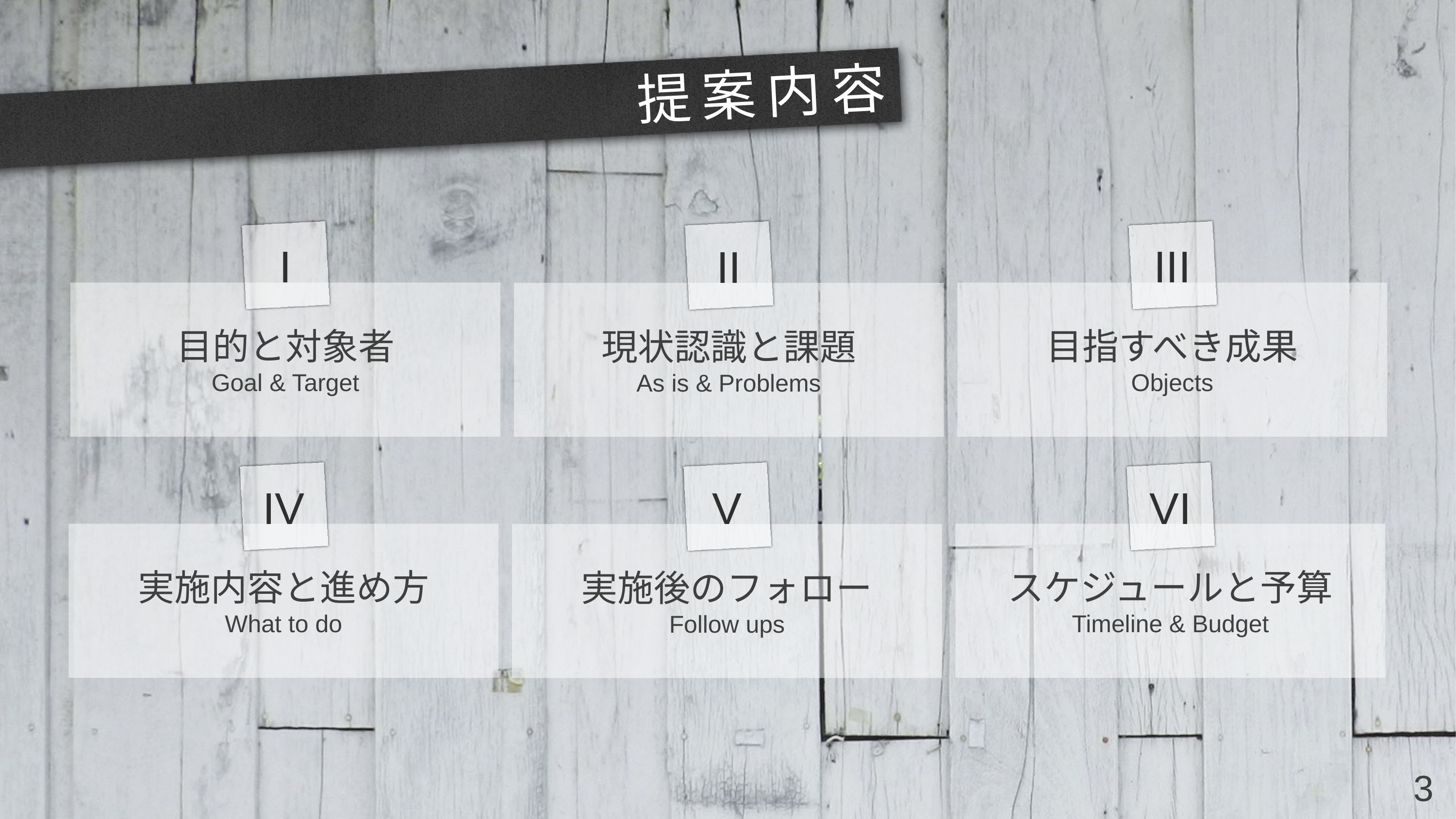

# 提案内容
目指すべき成果
目的と対象者
現状認識と課題
Objects
Goal & Target
As is & Problems
スケジュールと予算
実施内容と進め方
実施後のフォロー
Timeline & Budget
What to do
Follow ups
3